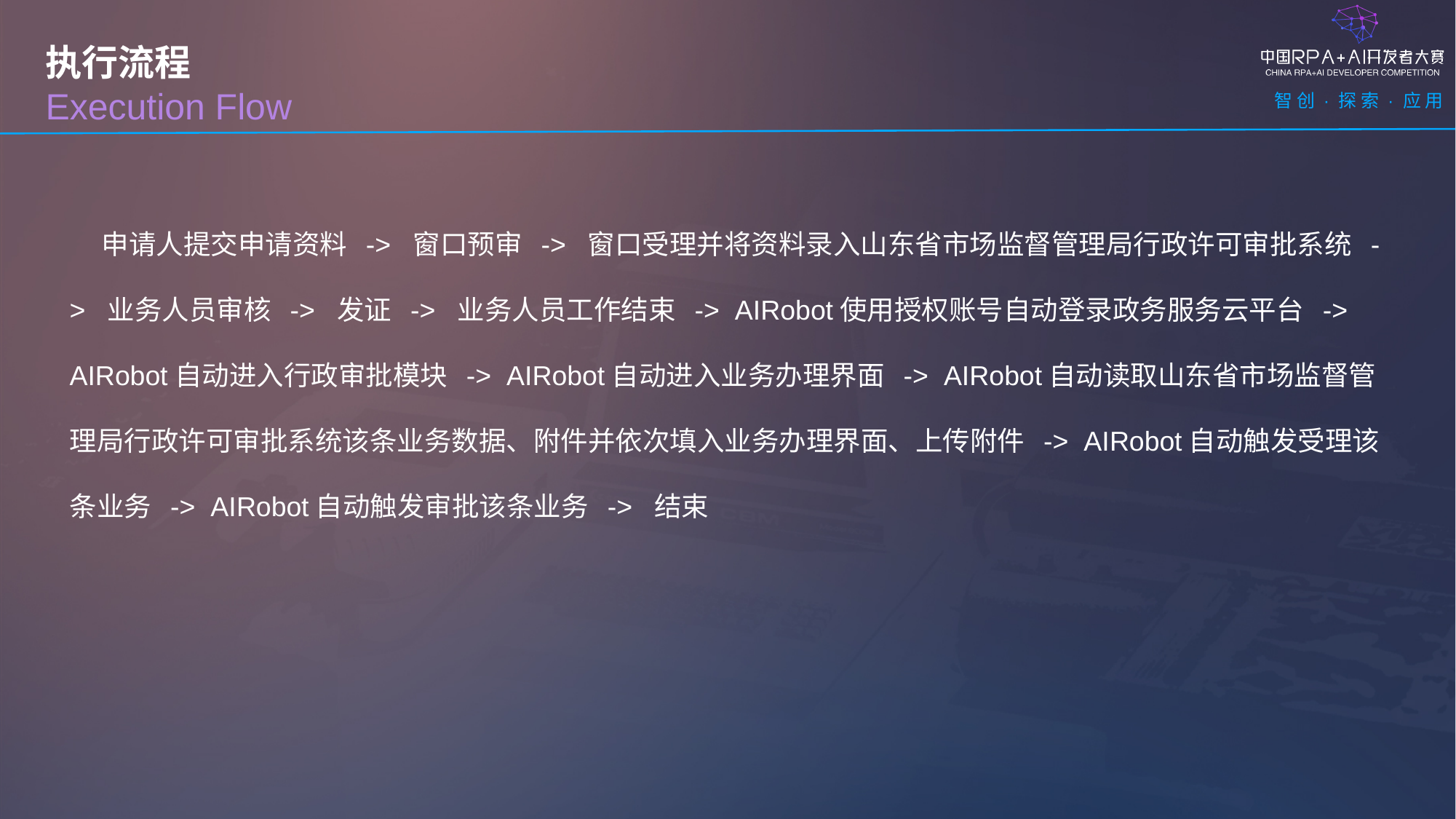

执行流程
Execution Flow
申请人提交申请资料  ->  窗口预审  ->  窗口受理并将资料录入山东省市场监督管理局行政许可审批系统  ->  业务人员审核  ->  发证  ->  业务人员工作结束  ->  AIRobot使用授权账号自动登录政务服务云平台  ->  AIRobot自动进入行政审批模块  ->  AIRobot自动进入业务办理界面  ->  AIRobot自动读取山东省市场监督管理局行政许可审批系统该条业务数据、附件并依次填入业务办理界面、上传附件  ->  AIRobot自动触发受理该条业务  ->  AIRobot自动触发审批该条业务  ->  结束